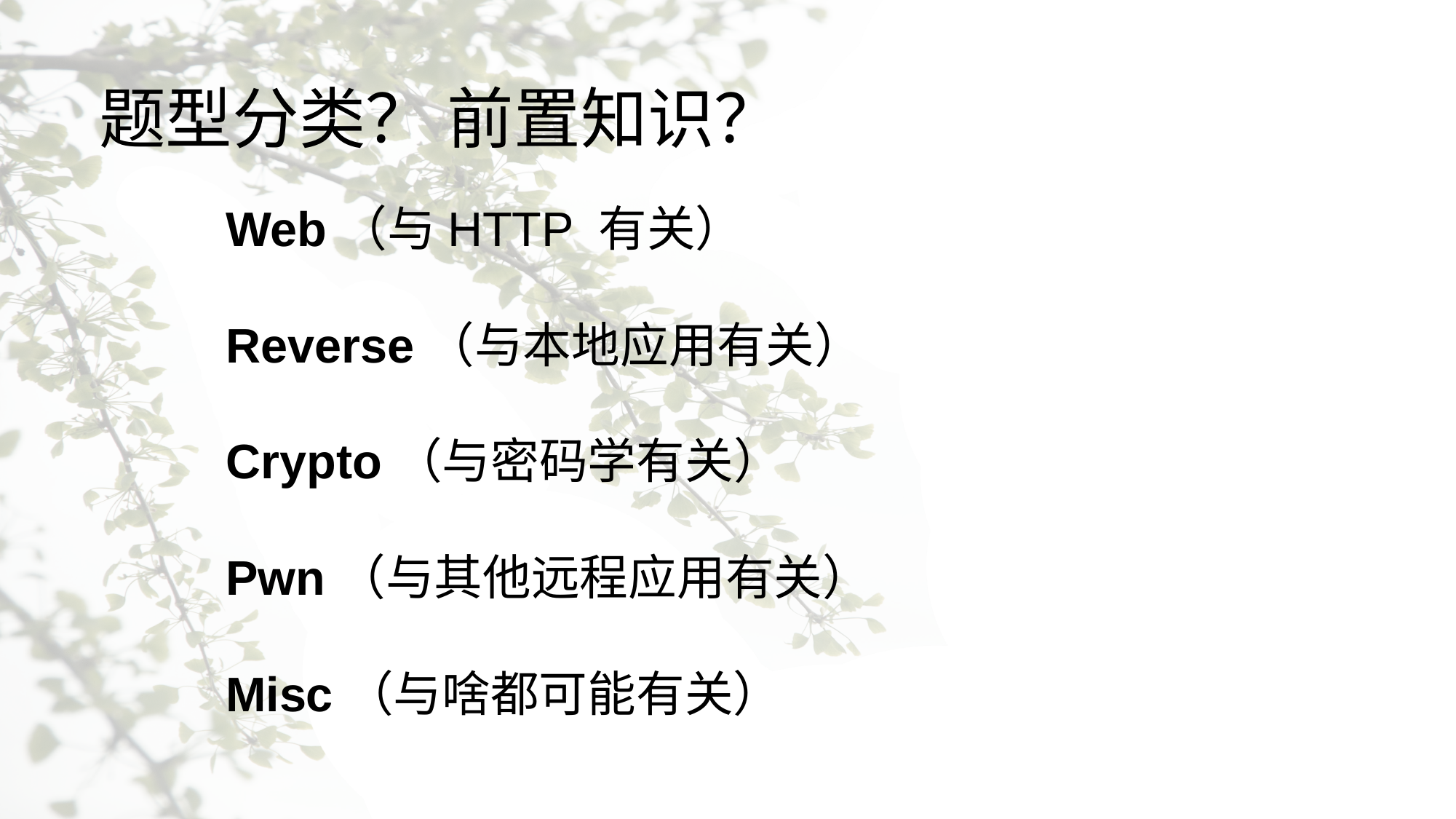

题型分类？ 前置知识？
Web（与HTTP 有关）

Reverse（与本地应用有关）

Crypto（与密码学有关）

Pwn（与其他远程应用有关）

Misc（与啥都可能有关）